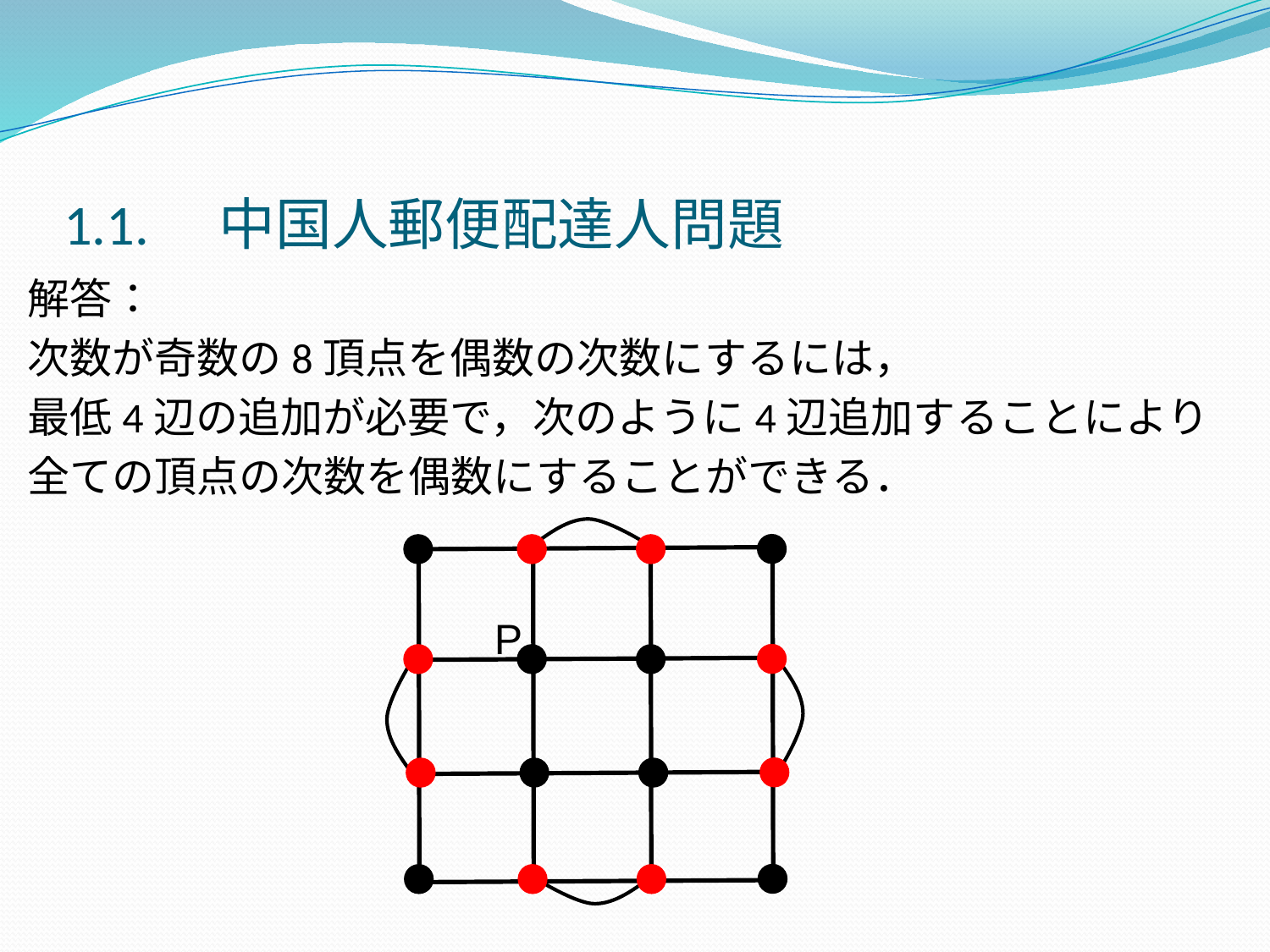

1.1.　中国人郵便配達人問題
解答：
次数が奇数の8頂点を偶数の次数にするには，
最低4辺の追加が必要で，次のように4辺追加することにより
全ての頂点の次数を偶数にすることができる．

P